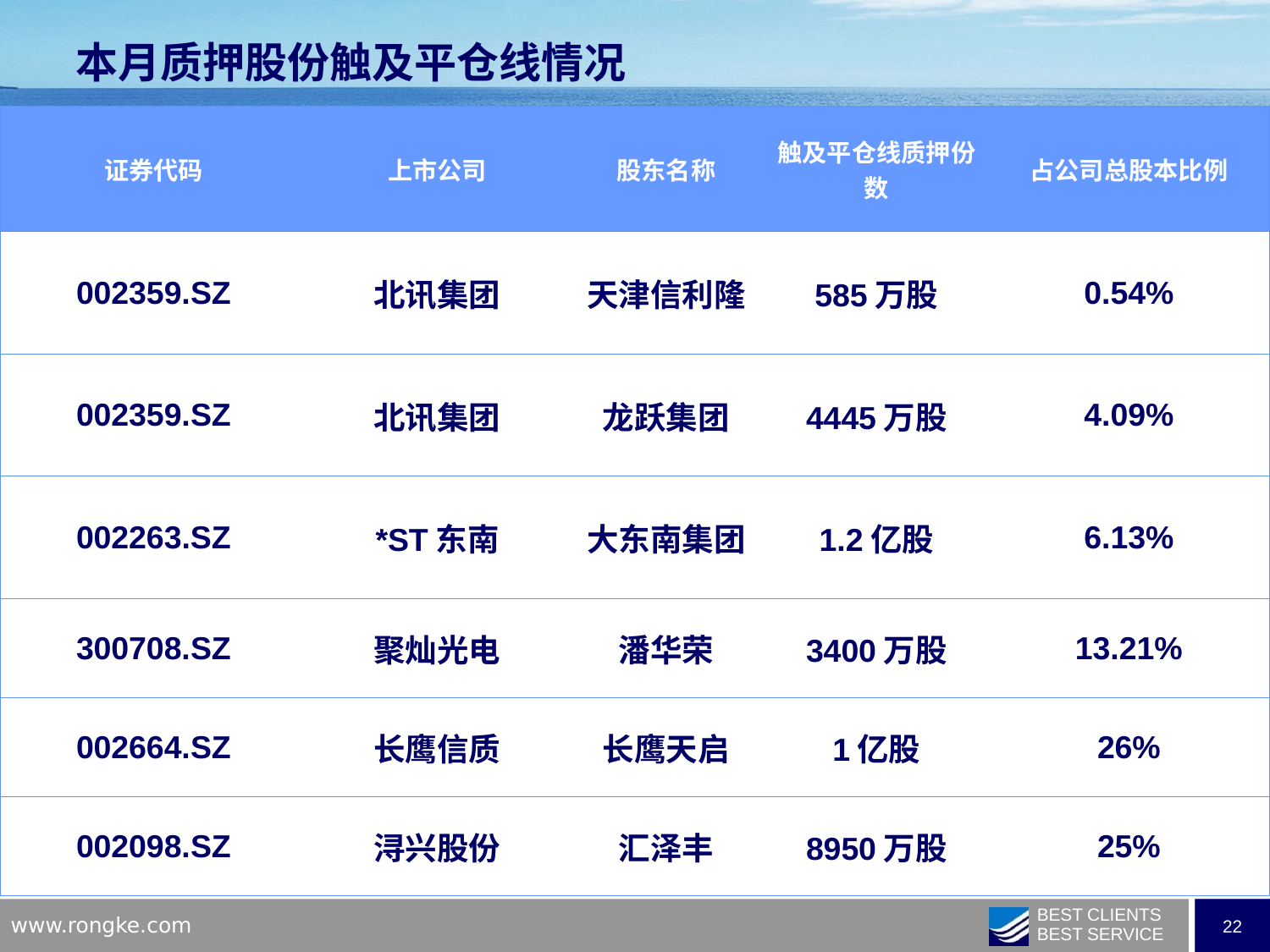

本月质押股份触及平仓线情况
| 证券代码 | 上市公司 | 股东名称 | 触及平仓线质押份数 | 占公司总股本比例 |
| --- | --- | --- | --- | --- |
| 002359.SZ | 北讯集团 | 天津信利隆 | 585万股 | 0.54% |
| 002359.SZ | 北讯集团 | 龙跃集团 | 4445万股 | 4.09% |
| 002263.SZ | \*ST东南 | 大东南集团 | 1.2亿股 | 6.13% |
| 300708.SZ | 聚灿光电 | 潘华荣 | 3400万股 | 13.21% |
| 002664.SZ | 长鹰信质 | 长鹰天启 | 1亿股 | 26% |
| 002098.SZ | 浔兴股份 | 汇泽丰 | 8950万股 | 25% |